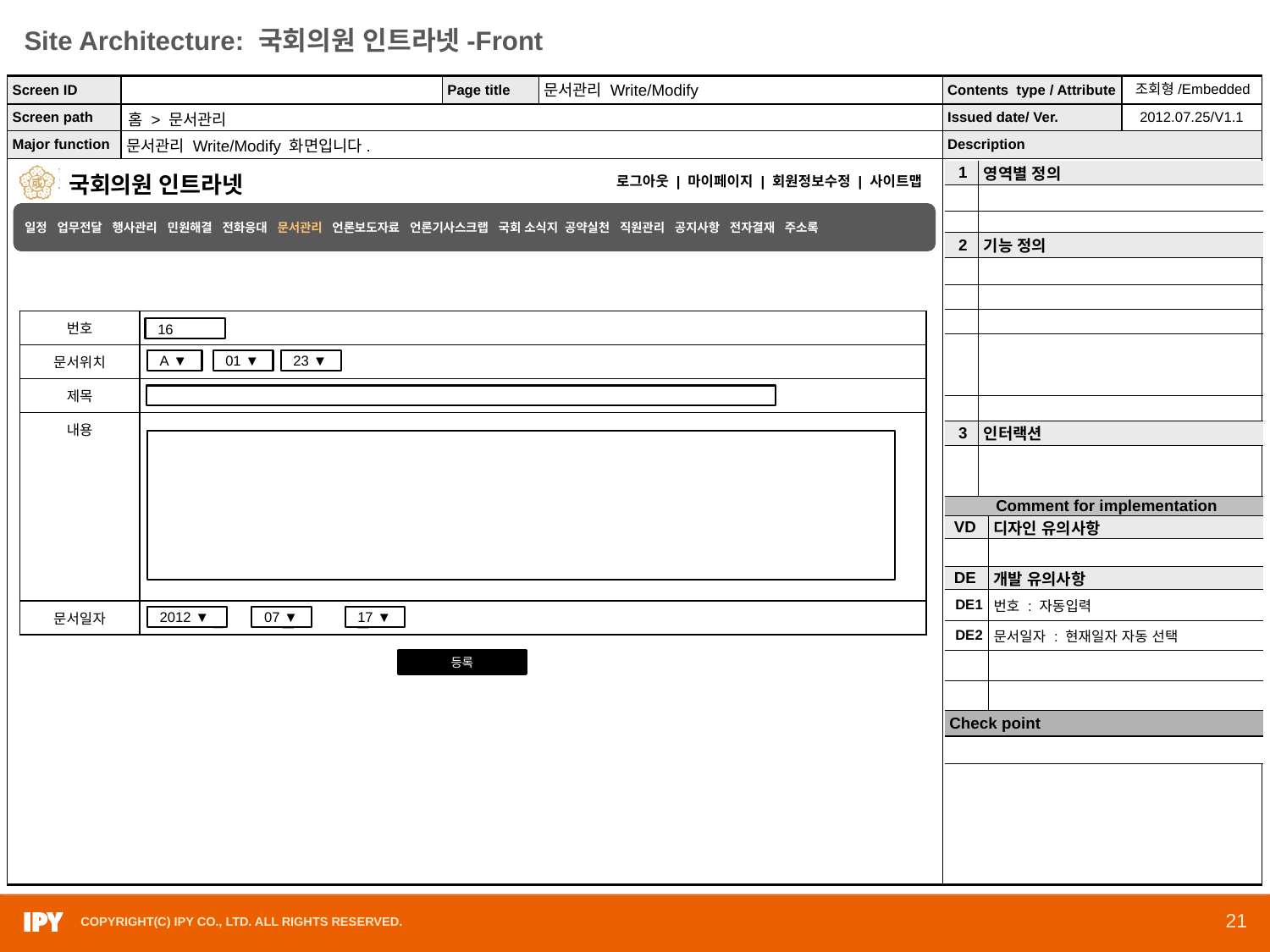

문서관리 Write/Modify
조회형/Embedded
홈 > 문서관리
문서관리 Write/Modify 화면입니다.
| 1 | 영역별 정의 |  |
| --- | --- | --- |
|  |  |  |
|  |  |  |
| 2 | 기능 정의 |  |
|  |  |  |
|  |  |  |
|  |  |  |
|  |  |  |
|  |  |  |
| 3 | 인터랙션 |  |
|  |  |  |
| Comment for implementation |  |  |
| VD |  | 디자인 유의사항 |
|  |  |  |
| DE |  | 개발 유의사항 |
| DE1 |  | 번호 : 자동입력 |
| DE2 |  | 문서일자 : 현재일자 자동 선택 |
|  |  |  |
|  |  |  |
| Check point |  |  |
|  |  |  |
일정   업무전달   행사관리   민원해결   전화응대   문서관리   언론보도자료   언론기사스크랩   국회 소식지  공약실천   직원관리   공지사항   전자결재   주소록
| 번호 |  |
| --- | --- |
| 문서위치 | - - |
| 제목 |  |
| 내용 |  |
| 문서일자 | 년 월 일 |
16
A ▼
01 ▼
23 ▼

2012 ▼
07 ▼
17 ▼
등록
21